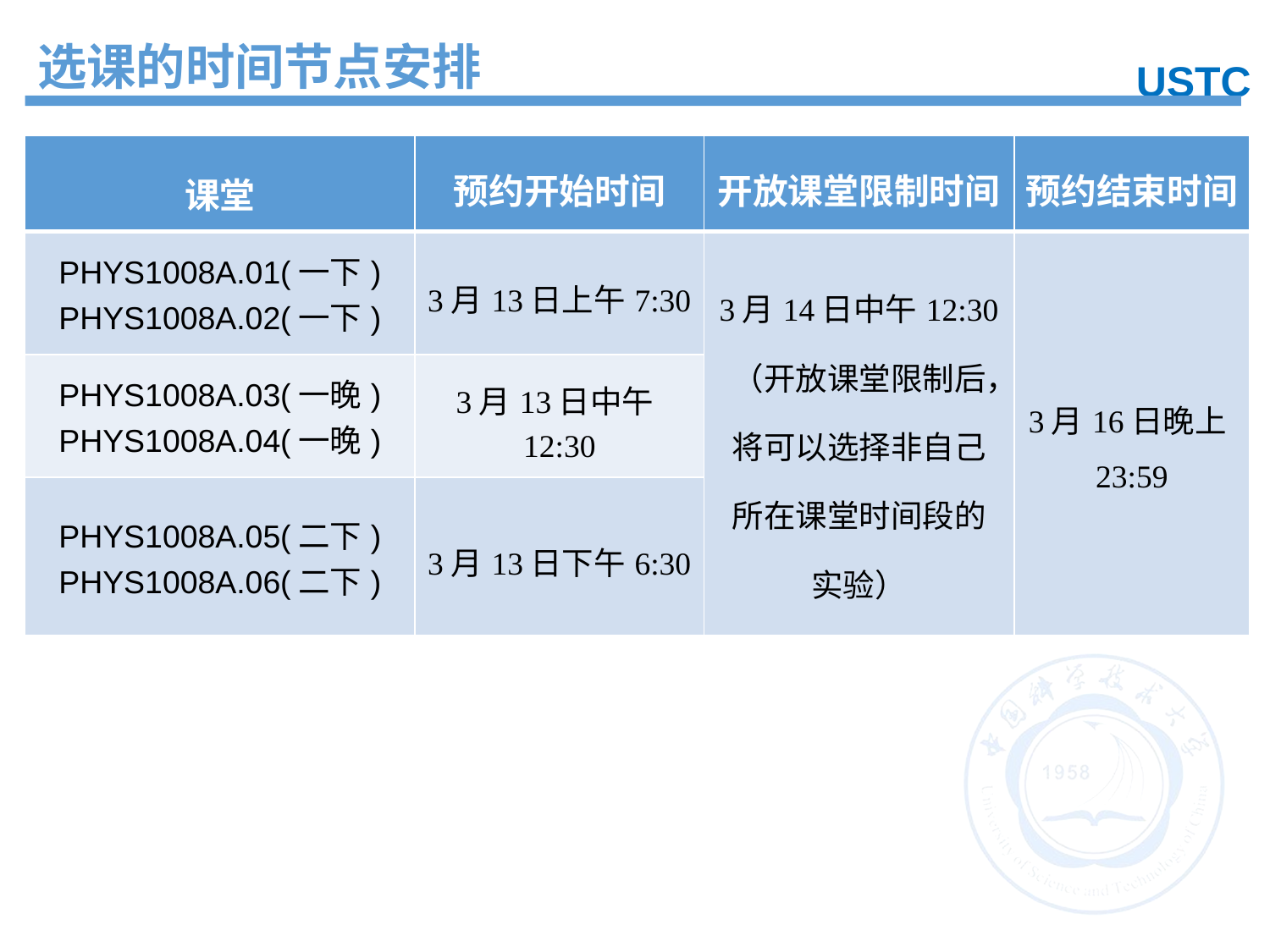

选课的时间节点安排
USTC

| 课堂 | 预约开始时间 | 开放课堂限制时间 | 预约结束时间 |
| --- | --- | --- | --- |
| PHYS1008A.01(一下) PHYS1008A.02(一下) | 3月13日上午7:30 | 3月14日中午12:30 （开放课堂限制后，将可以选择非自己所在课堂时间段的实验） | 3月16日晚上23:59 |
| PHYS1008A.03(一晚) PHYS1008A.04(一晚) | 3月13日中午12:30 | 8 |  |
| PHYS1008A.05(二下) PHYS1008A.06(二下) | 3月13日下午6:30 | 4 |  |